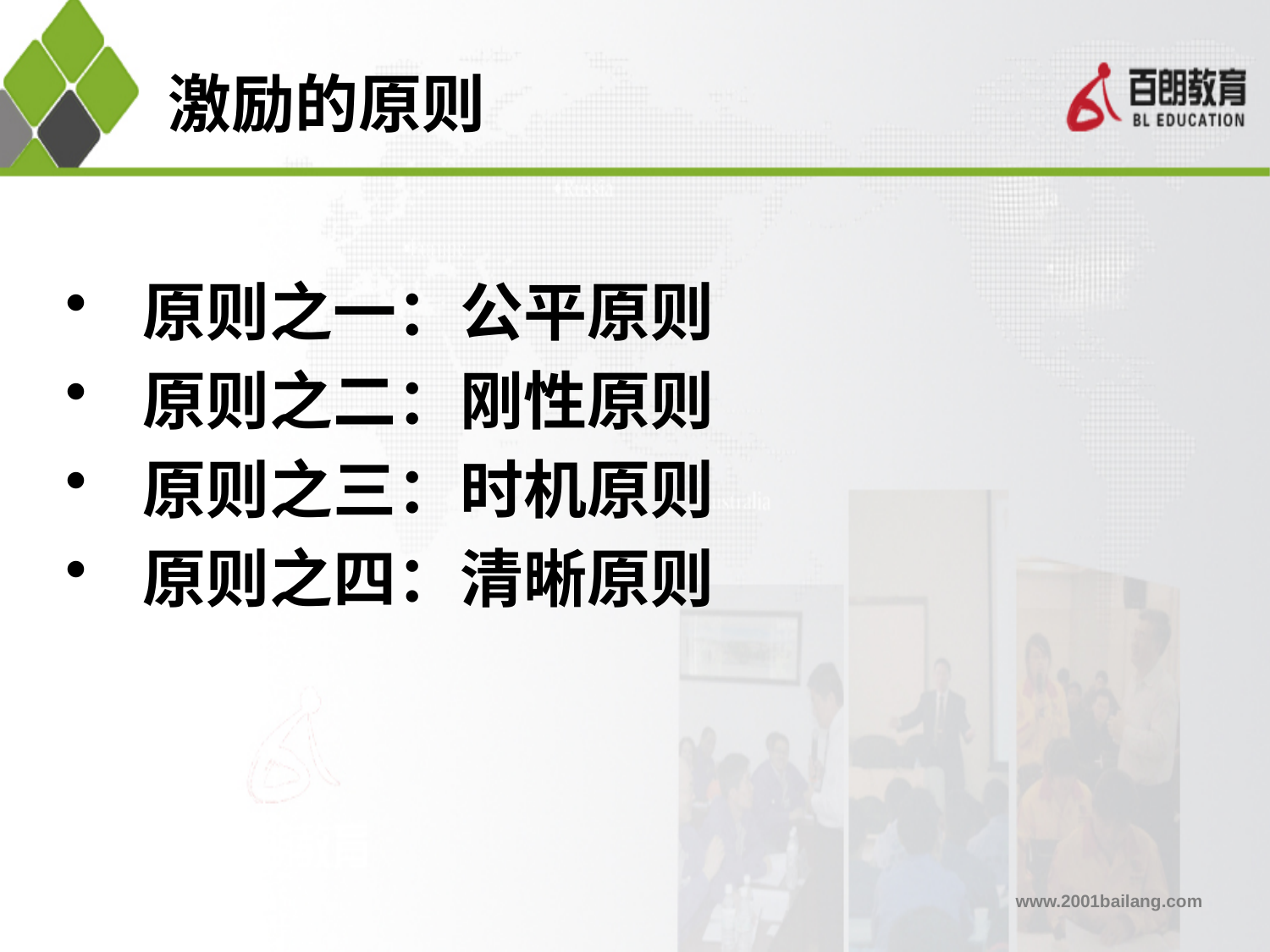

# 激励的原则
 原则之一：公平原则
 原则之二：刚性原则
 原则之三：时机原则
 原则之四：清晰原则